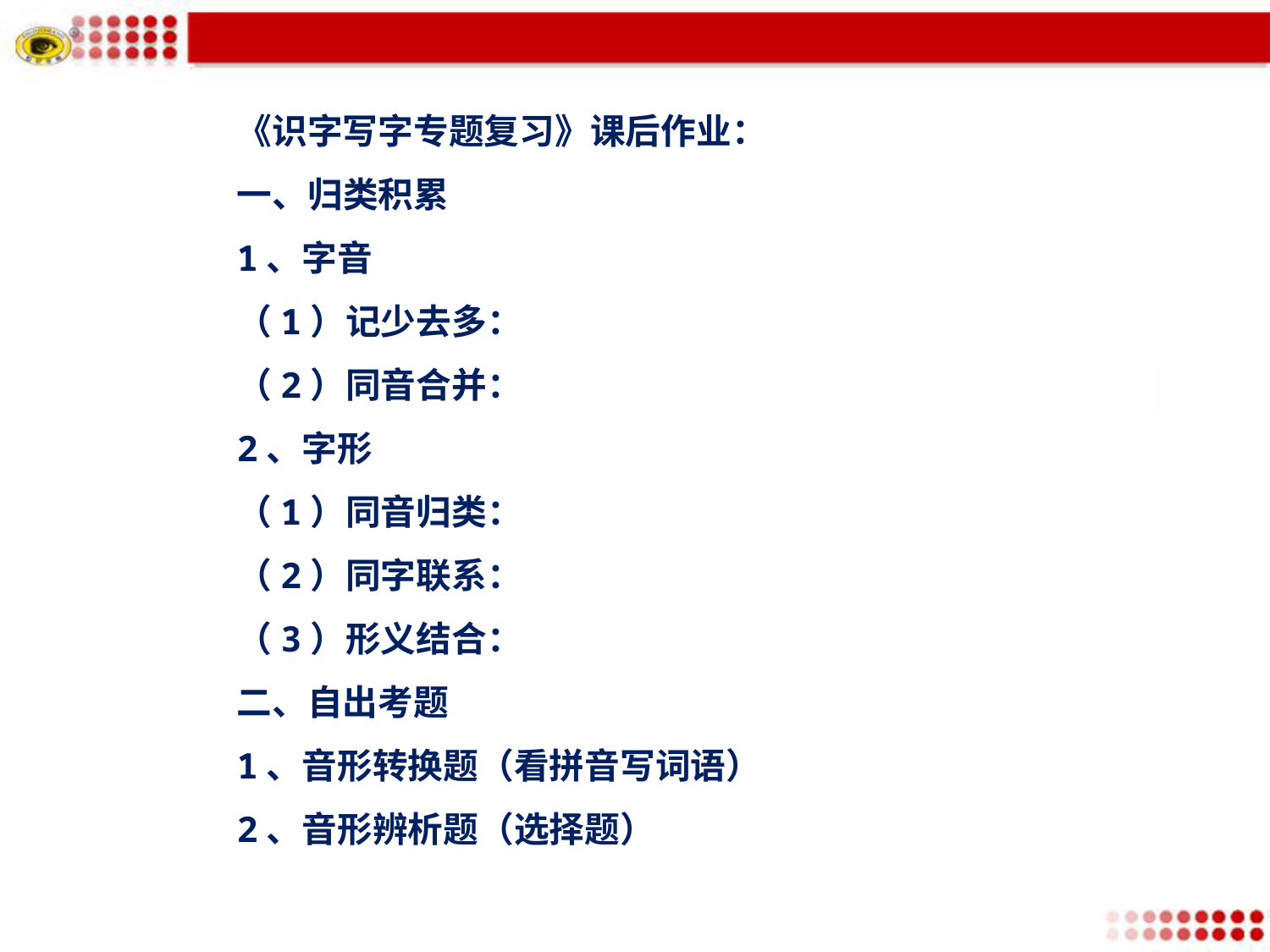

《识字写字专题复习》课后作业：
一、归类积累
1、字音
（1）记少去多：
（2）同音合并：
2、字形
（1）同音归类：
（2）同字联系：
（3）形义结合：
二、自出考题
1、音形转换题（看拼音写词语）
2、音形辨析题（选择题）